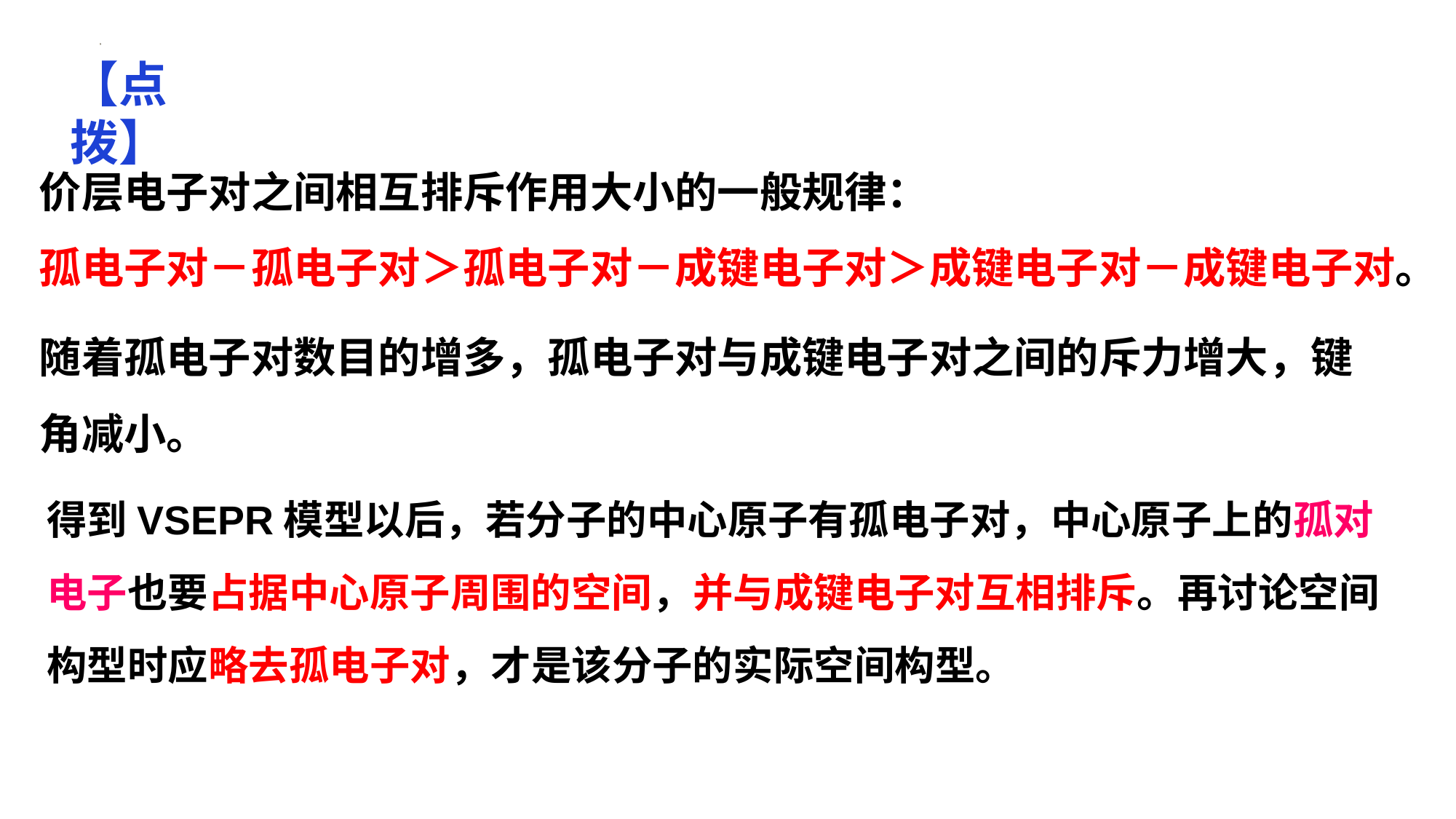

【点拨】
价层电子对之间相互排斥作用大小的一般规律：
孤电子对－孤电子对＞孤电子对－成键电子对＞成键电子对－成键电子对。
随着孤电子对数目的增多，孤电子对与成键电子对之间的斥力增大，键角减小。
得到VSEPR模型以后，若分子的中心原子有孤电子对，中心原子上的孤对电子也要占据中心原子周围的空间，并与成键电子对互相排斥。再讨论空间构型时应略去孤电子对，才是该分子的实际空间构型。